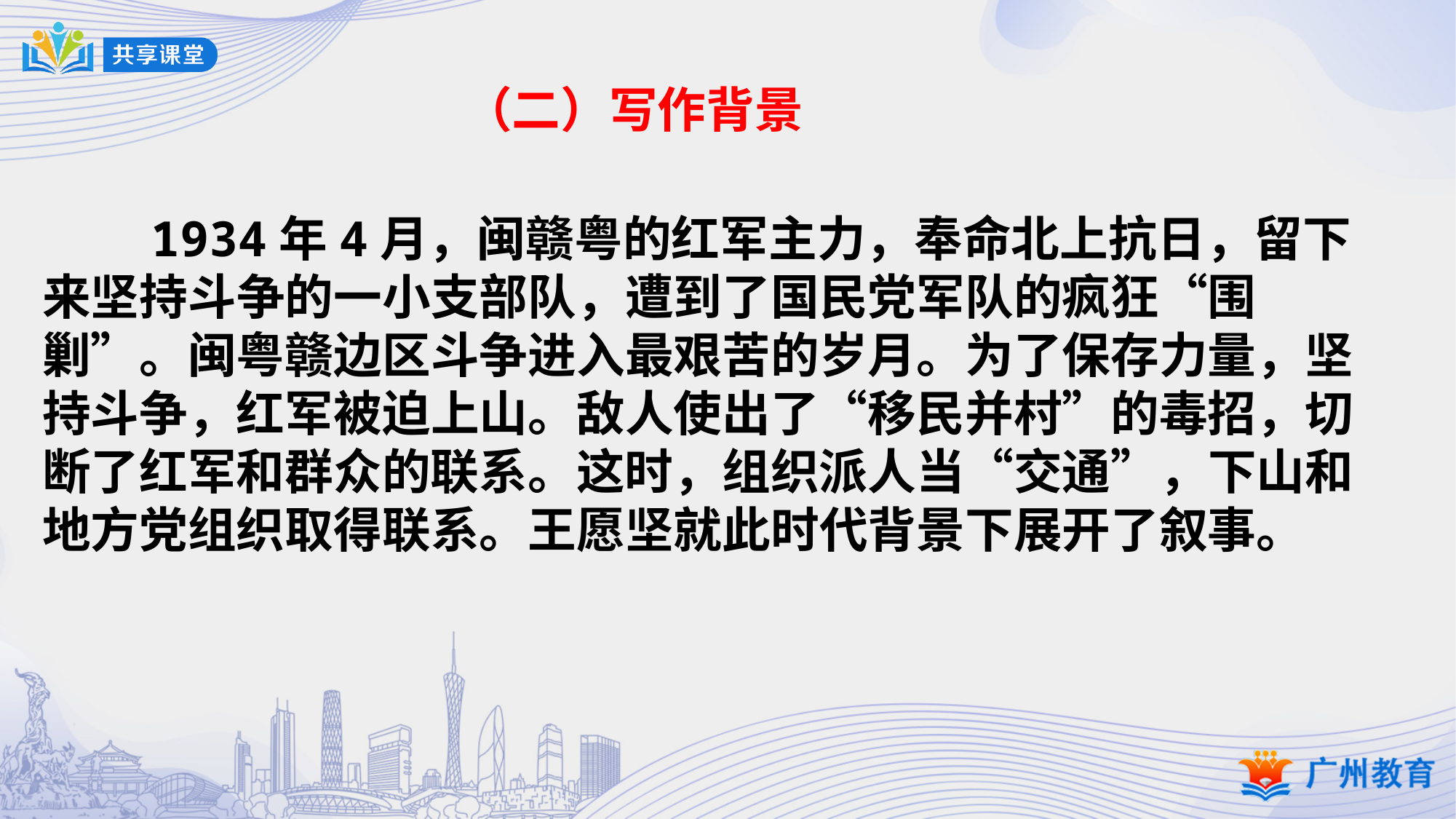

（二）写作背景
　　1934年4月，闽赣粤的红军主力，奉命北上抗日，留下来坚持斗争的一小支部队，遭到了国民党军队的疯狂“围剿”。闽粤赣边区斗争进入最艰苦的岁月。为了保存力量，坚持斗争，红军被迫上山。敌人使出了“移民并村”的毒招，切断了红军和群众的联系。这时，组织派人当“交通”，下山和地方党组织取得联系。王愿坚就此时代背景下展开了叙事。